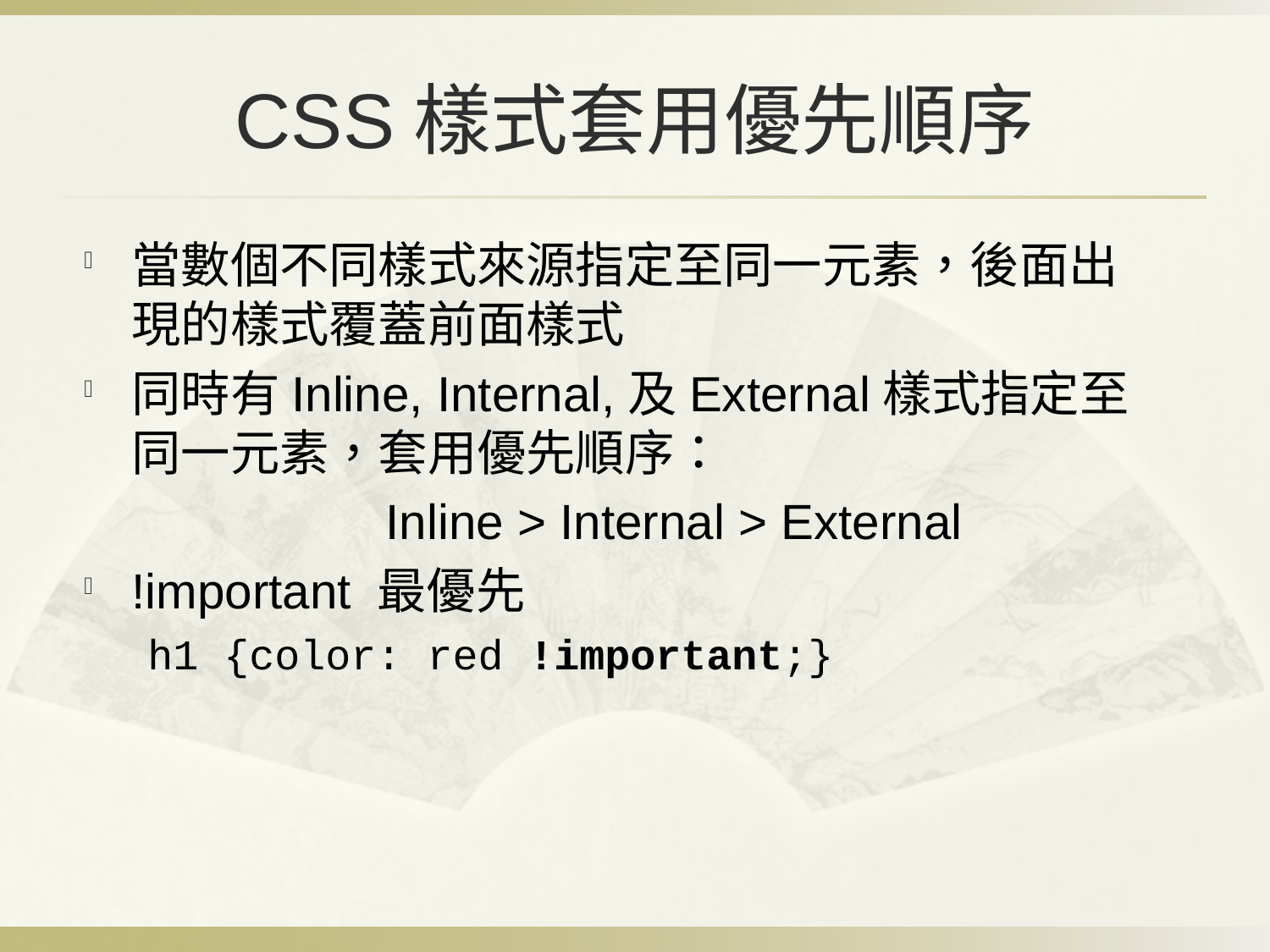

# CSS樣式套用優先順序
當數個不同樣式來源指定至同一元素，後面出現的樣式覆蓋前面樣式
同時有Inline, Internal,及External樣式指定至同一元素，套用優先順序：
			Inline > Internal > External
!important 最優先
h1 {color: red !important;}